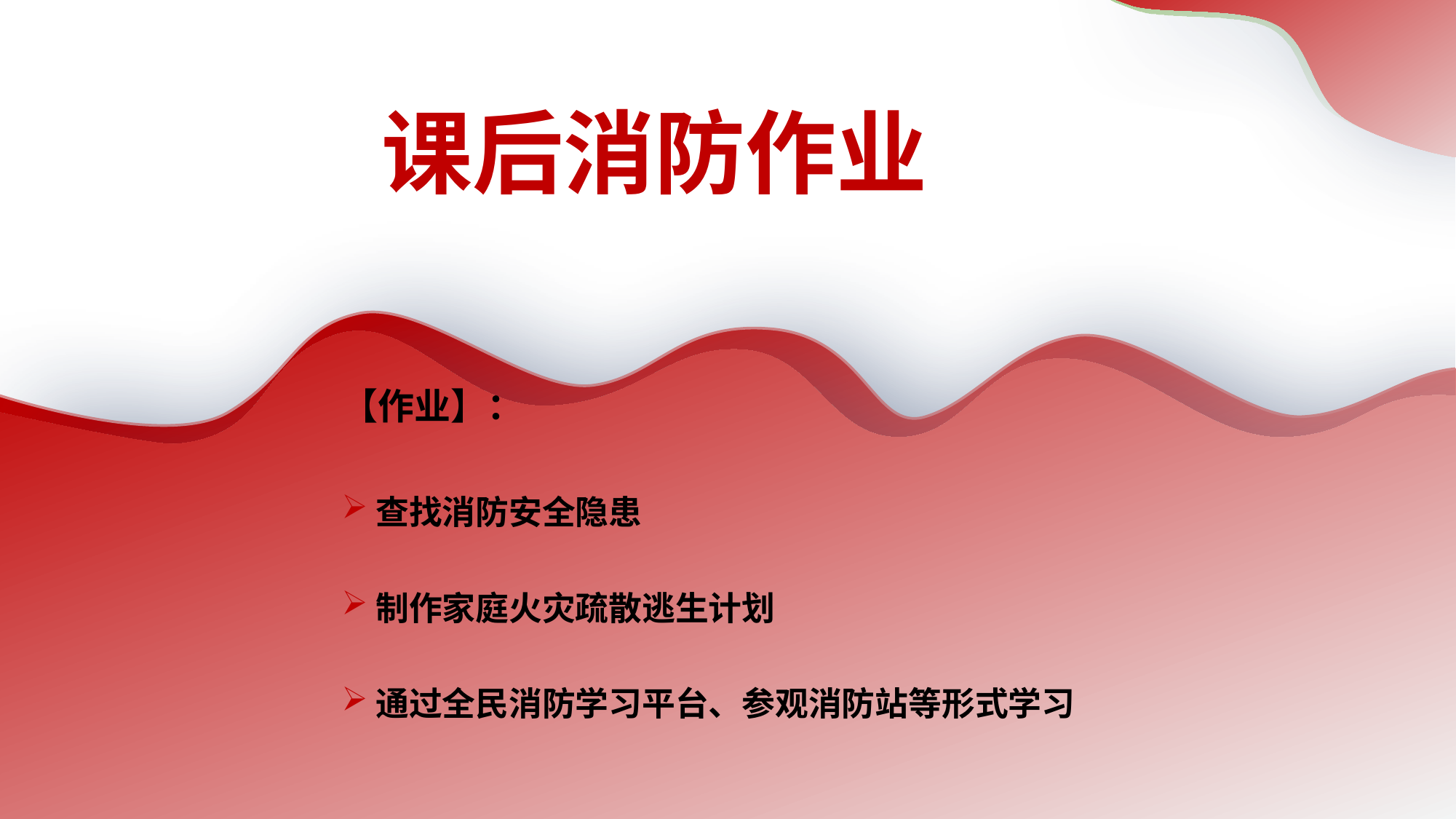

课后消防作业

【作业】：

查找消防安全隐患
制作家庭火灾疏散逃生计划
通过全民消防学习平台、参观消防站等形式学习